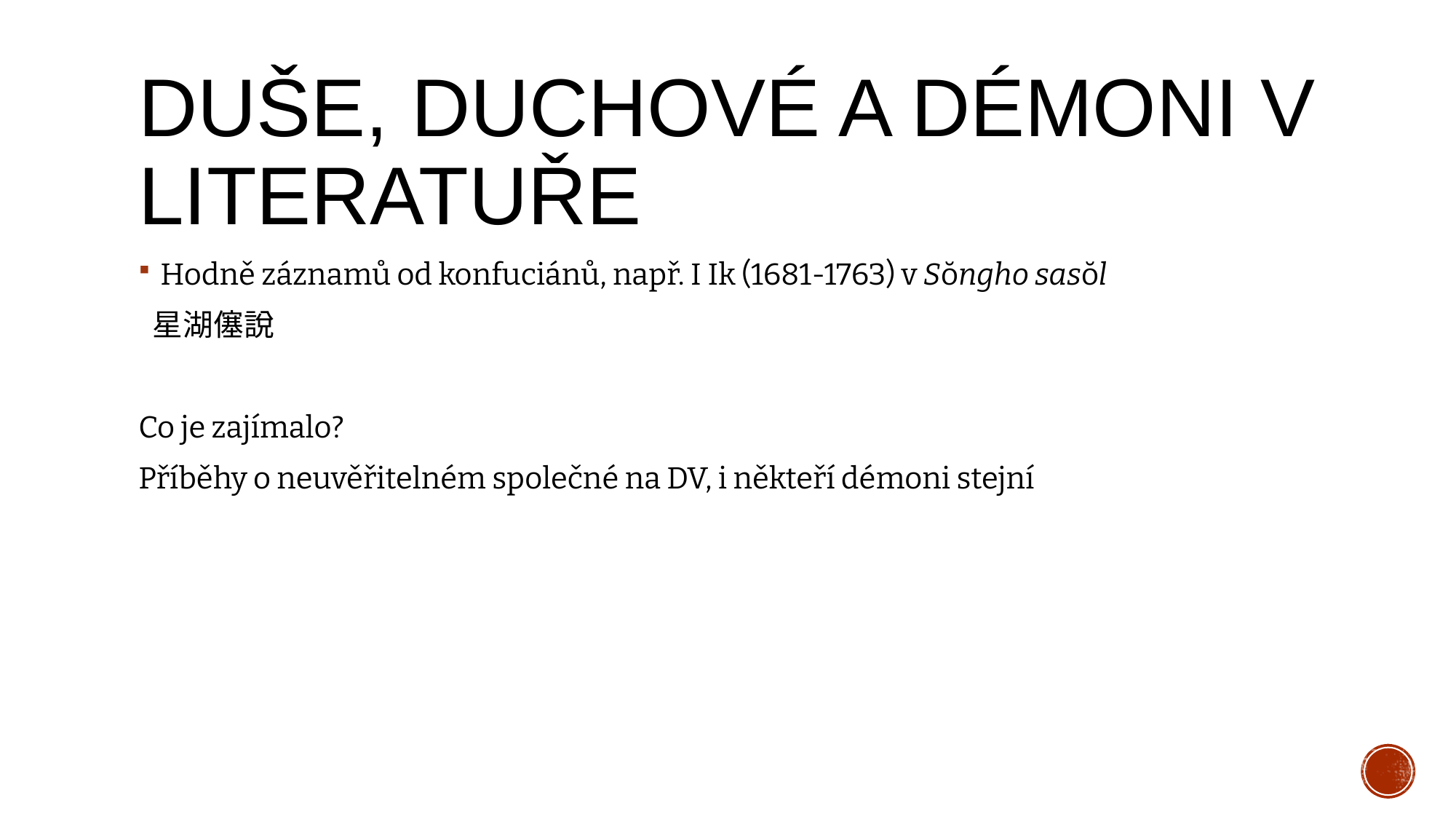

# Duše, duchové a démoni v literatuře
Hodně záznamů od konfuciánů, např. I Ik (1681-1763) v Sŏngho sasŏl
 星湖僿說

Co je zajímalo?
Příběhy o neuvěřitelném společné na DV, i někteří démoni stejní